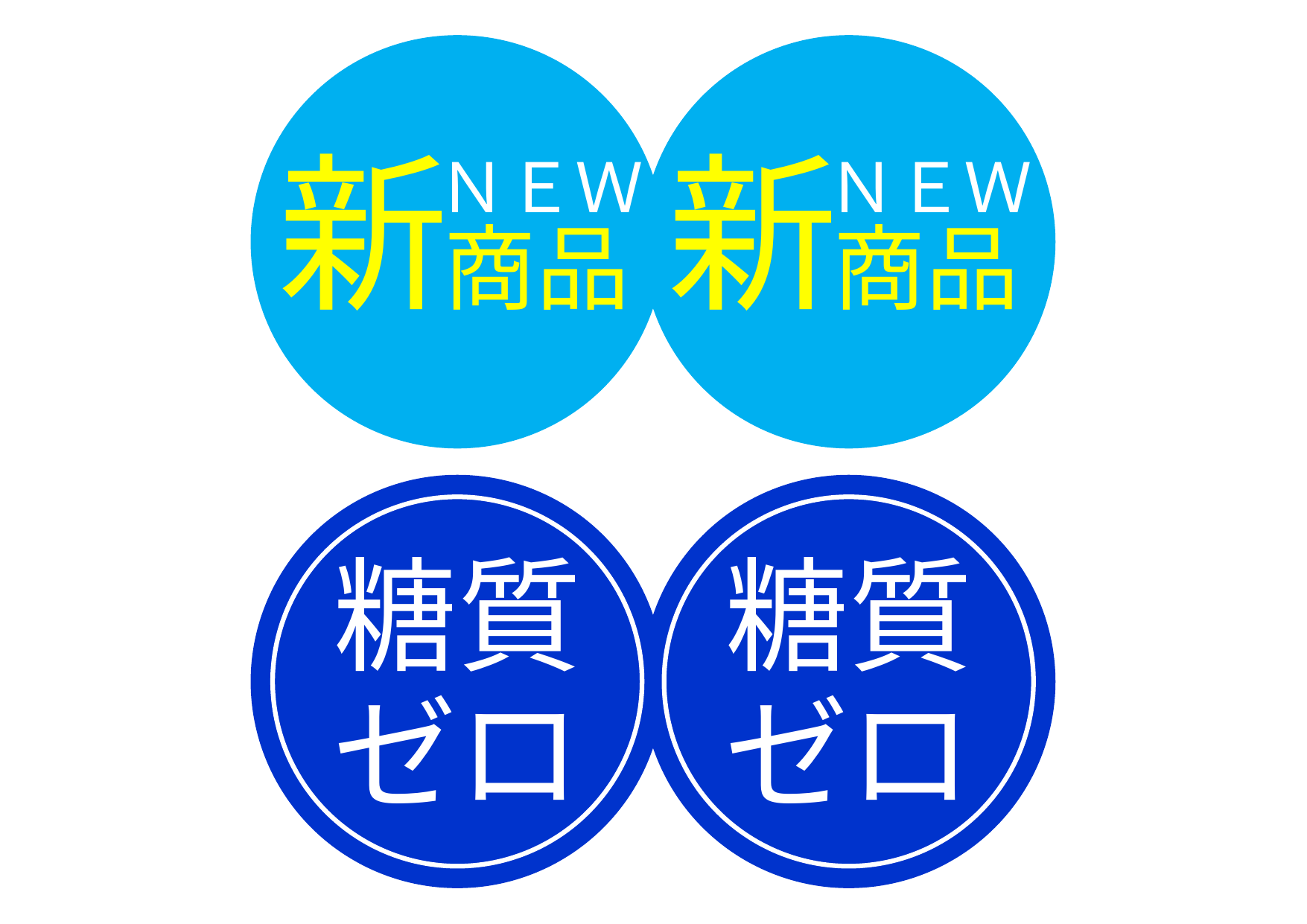

新
ＮＥＷ
商品
新
ＮＥＷ
商品

糖質
糖質
ゼロ
ゼロ